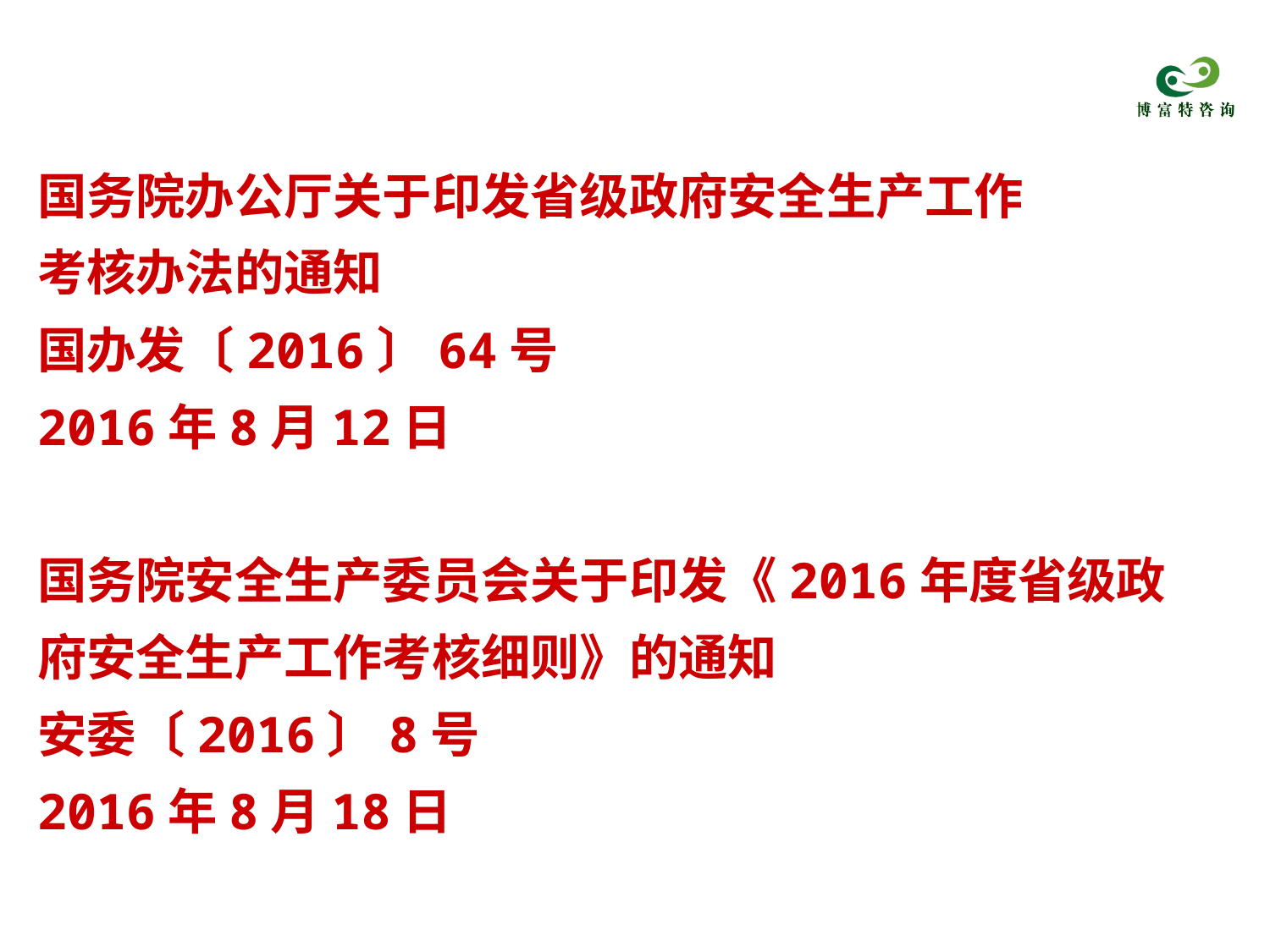

# 国务院办公厅关于印发省级政府安全生产工作 考核办法的通知 国办发〔2016〕64号 2016年8月12日 国务院安全生产委员会关于印发《2016年度省级政府安全生产工作考核细则》的通知 安委〔2016〕8号 2016年8月18日